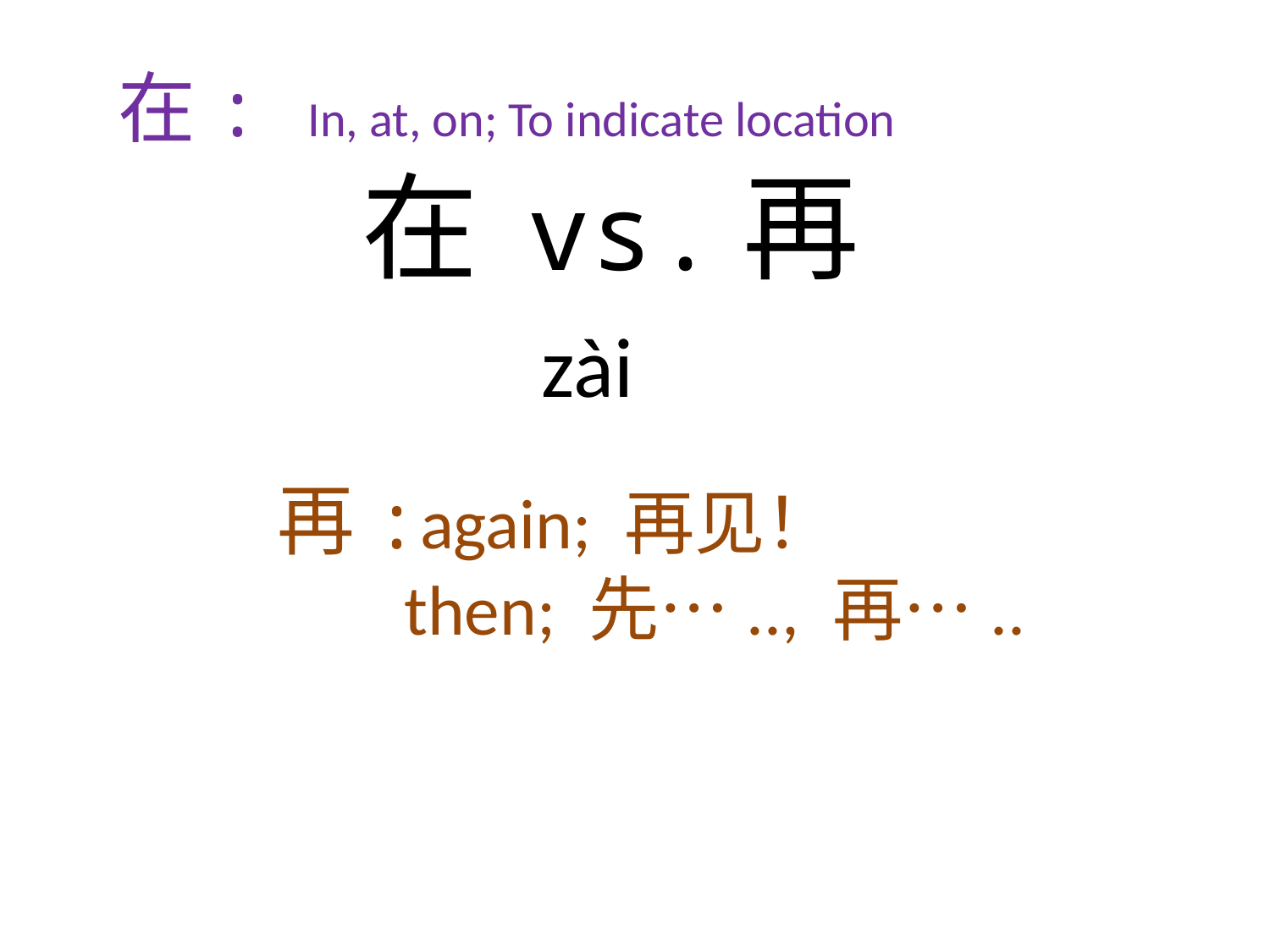

在: In, at, on; To indicate location
在 vs.再
zài
再:again; 再见！
	then; 先….., 再…..